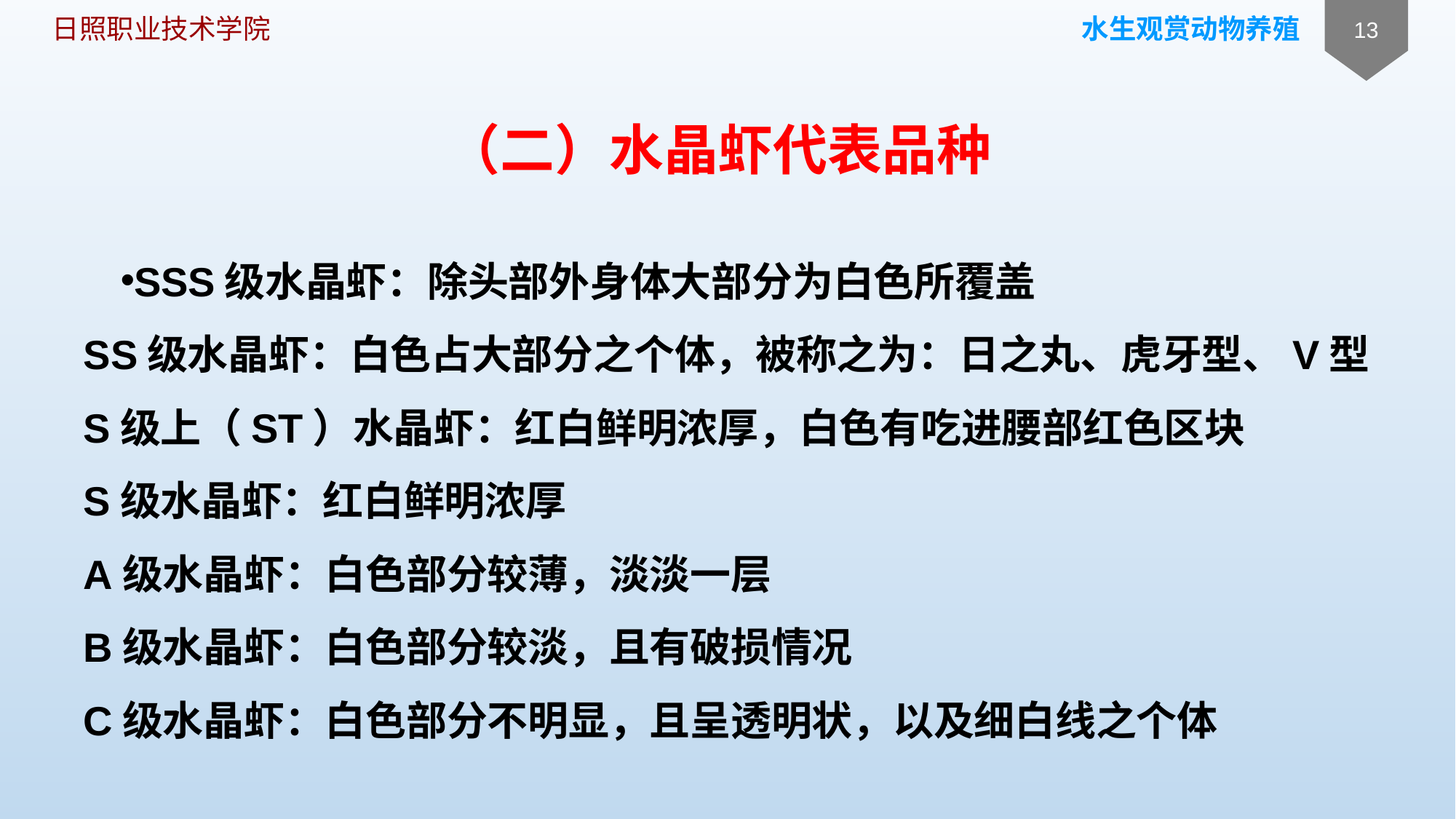

# （二）水晶虾代表品种
SSS级水晶虾：除头部外身体大部分为白色所覆盖
SS级水晶虾：白色占大部分之个体，被称之为：日之丸、虎牙型、V型
S级上（ST）水晶虾：红白鲜明浓厚，白色有吃进腰部红色区块 
S级水晶虾：红白鲜明浓厚 
A级水晶虾：白色部分较薄，淡淡一层
B级水晶虾：白色部分较淡，且有破损情况
C级水晶虾：白色部分不明显，且呈透明状，以及细白线之个体